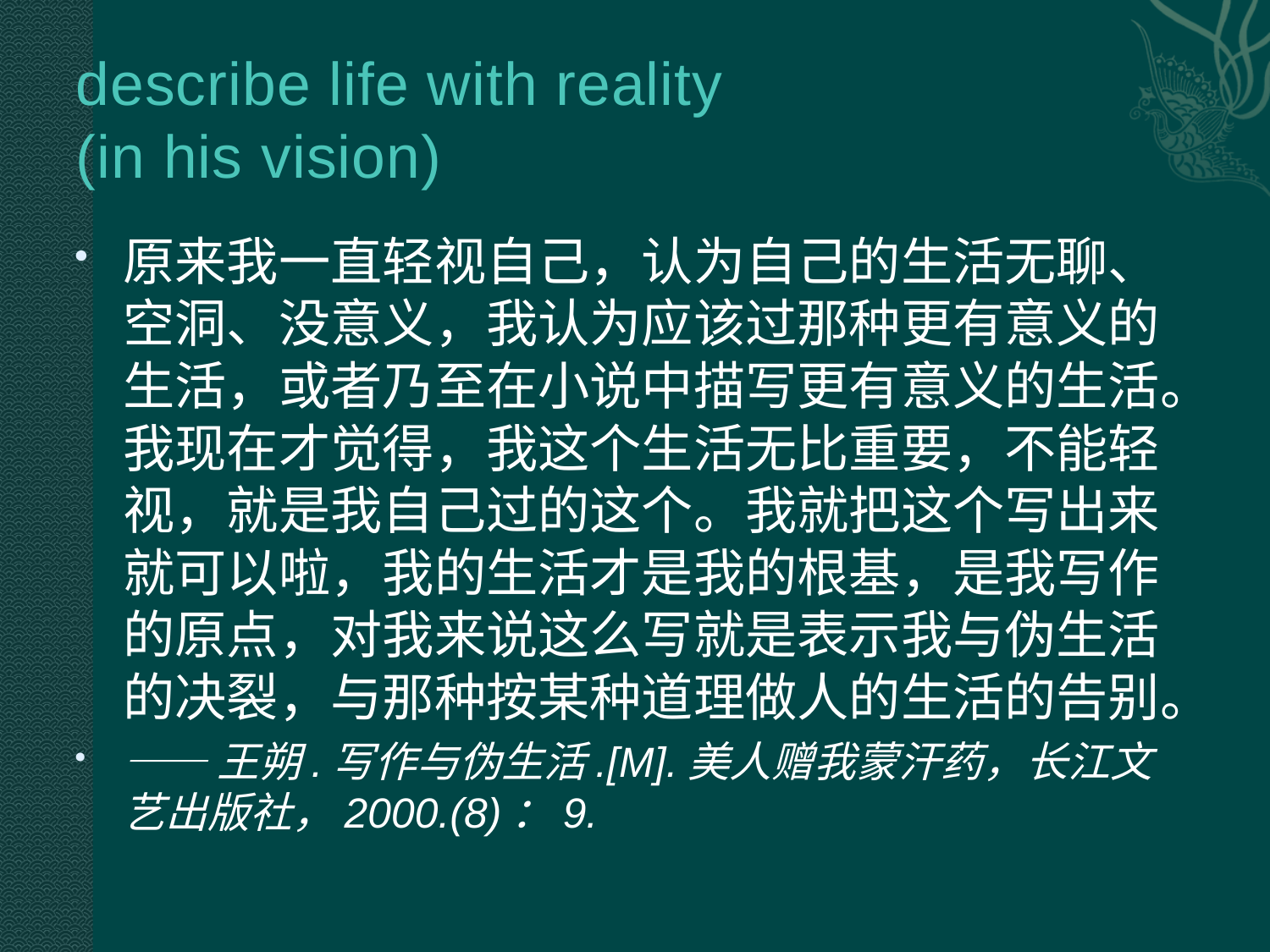

# describe life with reality (in his vision)
原来我一直轻视自己，认为自己的生活无聊、空洞、没意义，我认为应该过那种更有意义的生活，或者乃至在小说中描写更有意义的生活。我现在才觉得，我这个生活无比重要，不能轻视，就是我自己过的这个。我就把这个写出来就可以啦，我的生活才是我的根基，是我写作的原点，对我来说这么写就是表示我与伪生活的决裂，与那种按某种道理做人的生活的告别。
——王朔.写作与伪生活.[M].美人赠我蒙汗药，长江文艺出版社，2000.(8)：9.